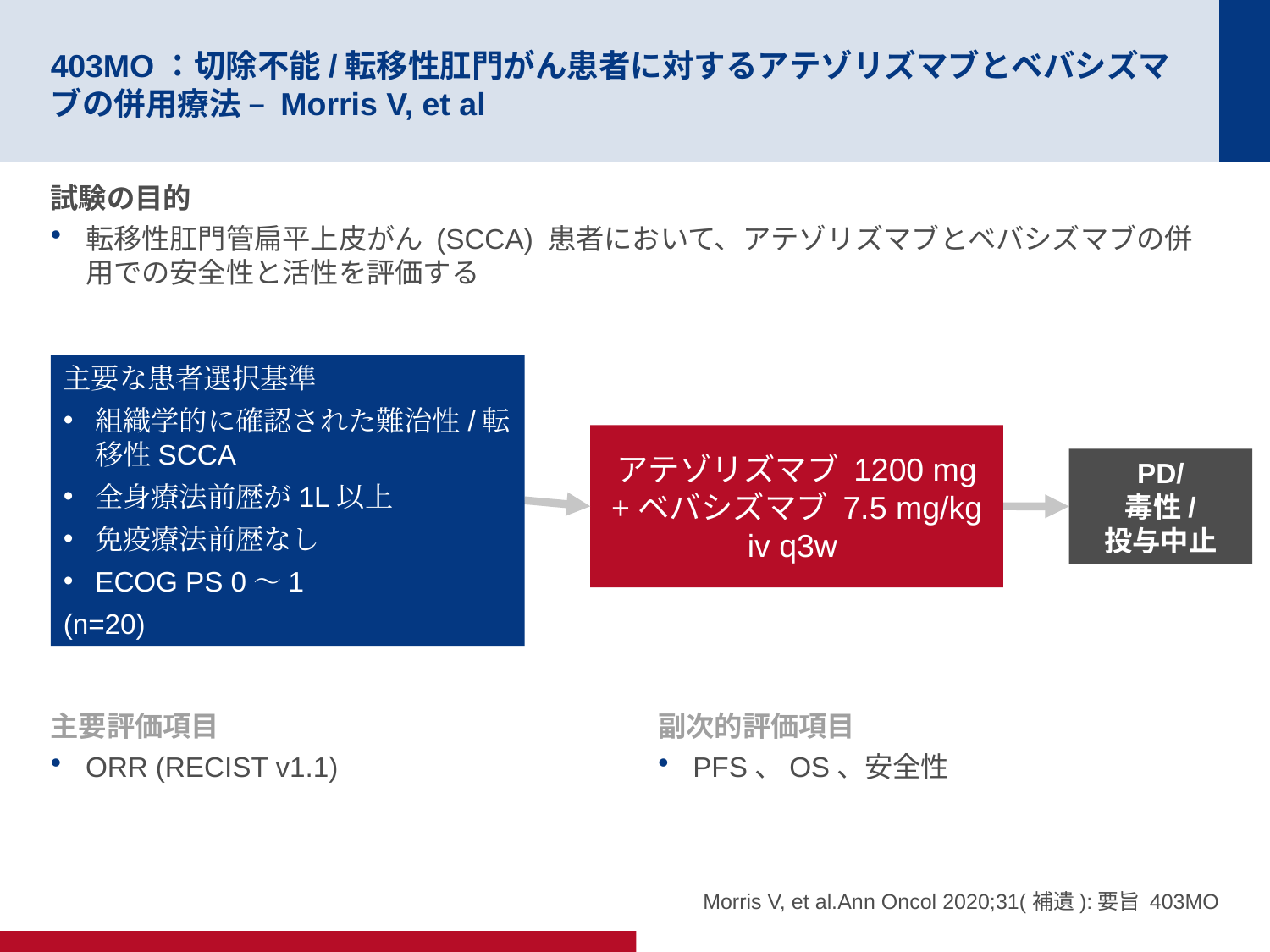

# 403MO：切除不能/転移性肛門がん患者に対するアテゾリズマブとベバシズマブの併用療法 – Morris V, et al
試験の目的
転移性肛門管扁平上皮がん (SCCA) 患者において、アテゾリズマブとベバシズマブの併用での安全性と活性を評価する
主要な患者選択基準
組織学的に確認された難治性/転移性SCCA
全身療法前歴が1L以上
免疫療法前歴なし
ECOG PS 0～1
(n=20)
アテゾリズマブ 1200 mg +ベバシズマブ 7.5 mg/kg
iv q3w
PD/
毒性/
投与中止
主要評価項目
ORR (RECIST v1.1)

副次的評価項目
PFS、OS、安全性
Morris V, et al.Ann Oncol 2020;31(補遺):要旨 403MO